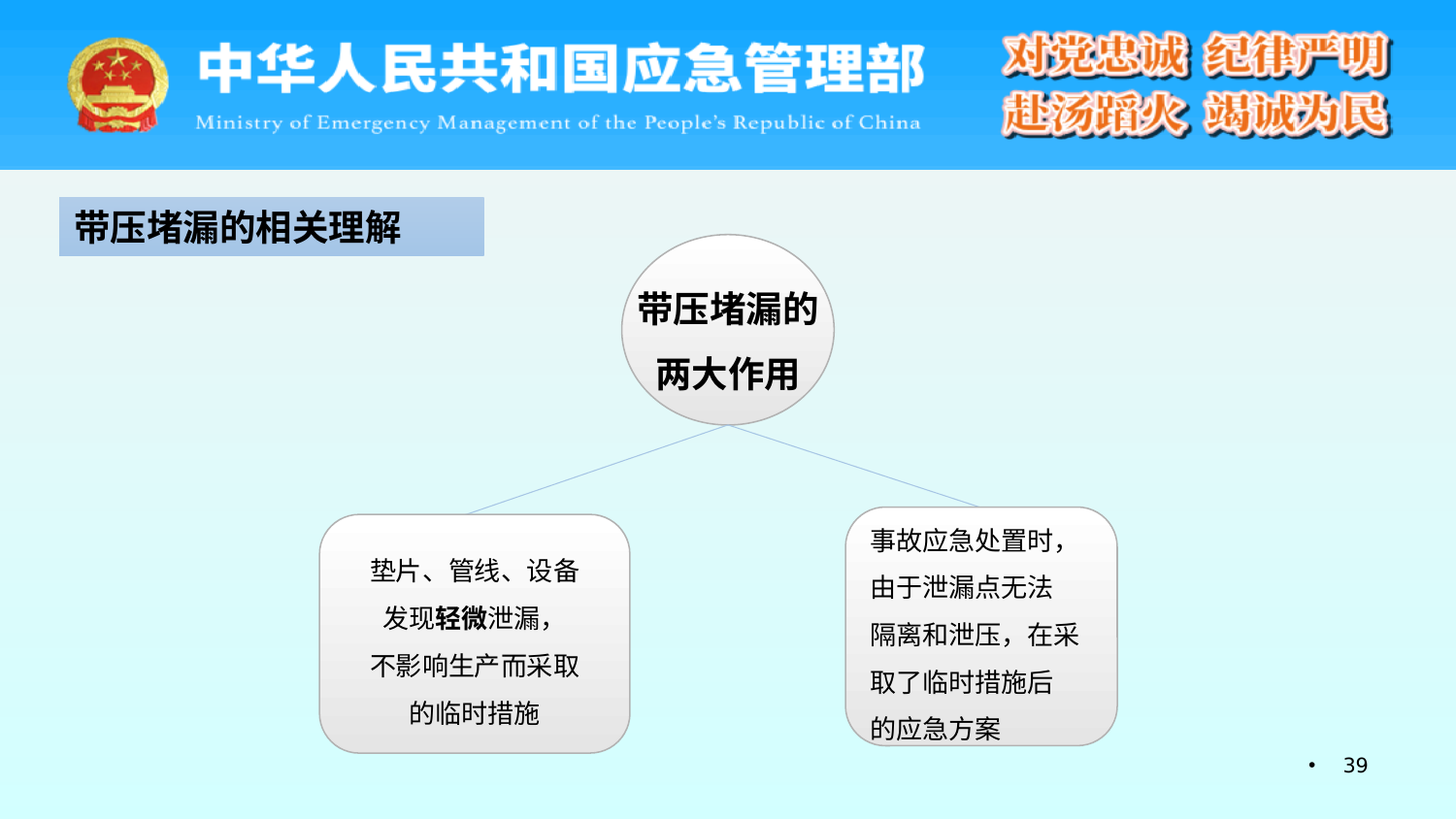

带压堵漏的相关理解
带压堵漏的
两大作用
事故应急处置时，
由于泄漏点无法
隔离和泄压，在采
取了临时措施后
的应急方案
垫片、管线、设备
发现轻微泄漏，
不影响生产而采取
的临时措施
39